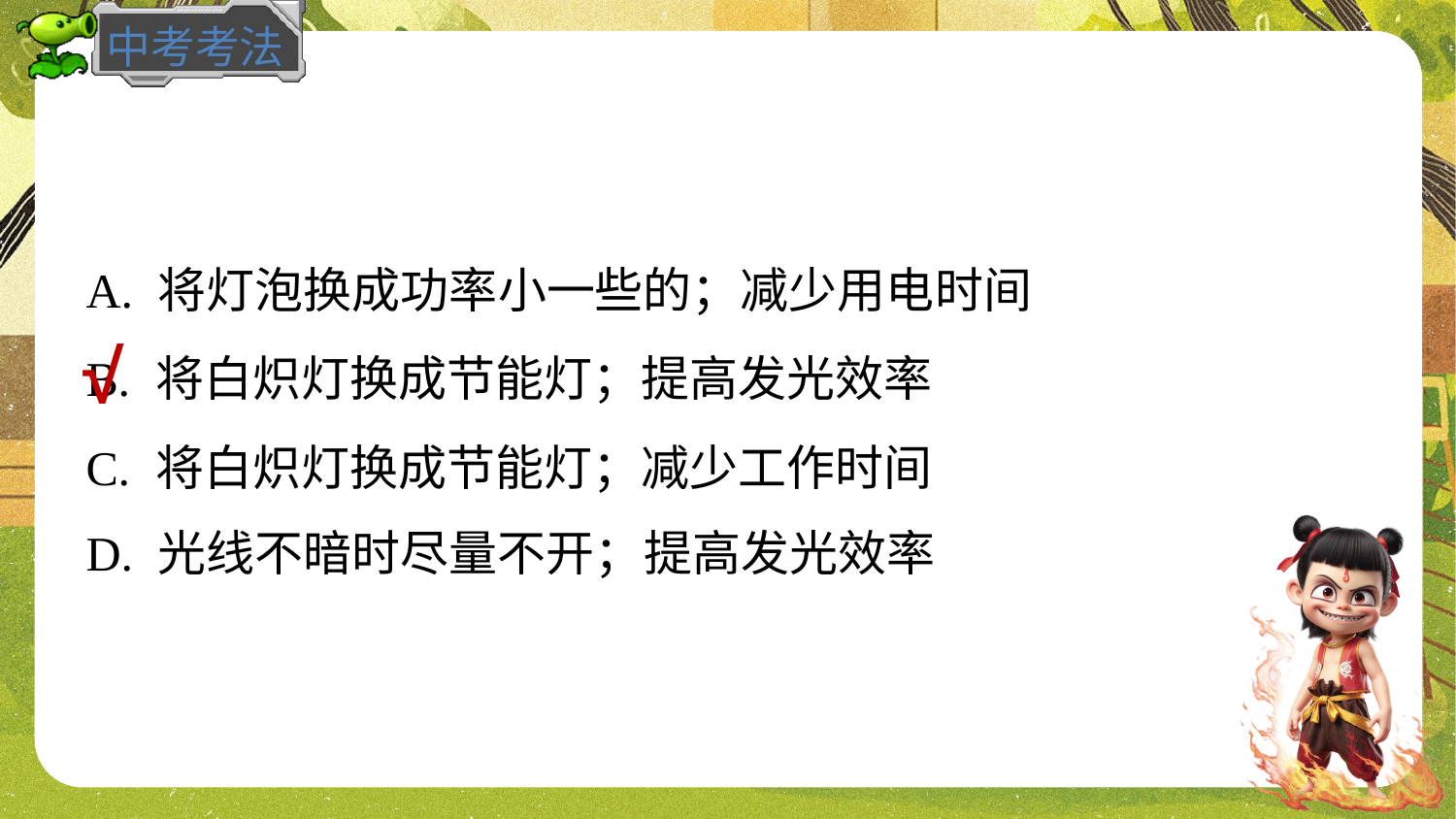

A. 将灯泡换成功率小一些的；减少用电时间
B. 将白炽灯换成节能灯；提高发光效率
C. 将白炽灯换成节能灯；减少工作时间
D. 光线不暗时尽量不开；提高发光效率
√